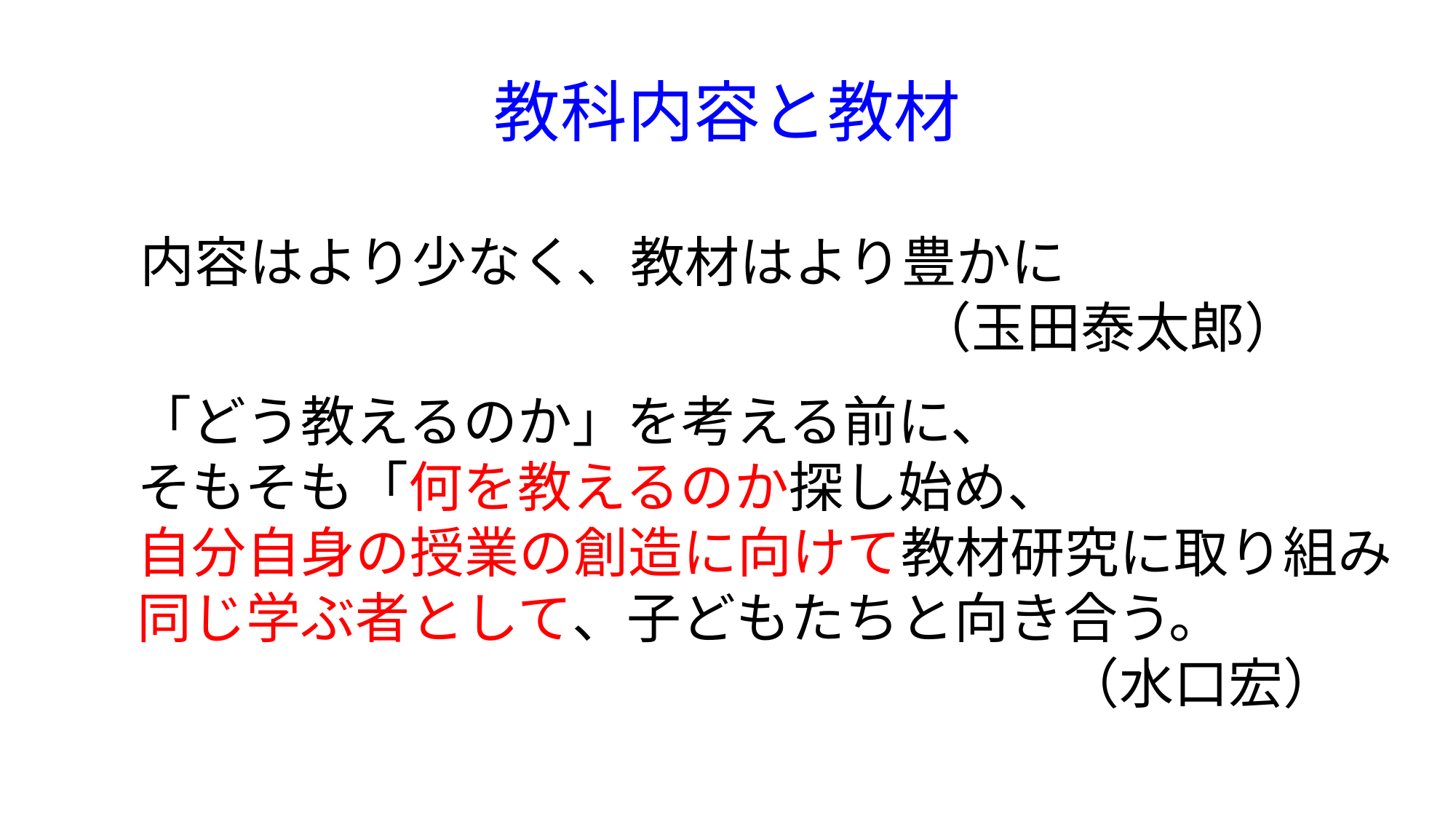

# 教科内容と教材
内容はより少なく、教材はより豊かに
（玉田泰太郎）
「どう教えるのか」を考える前に、
そもそも「何を教えるのか探し始め、
自分自身の授業の創造に向けて教材研究に取り組み
同じ学ぶ者として、子どもたちと向き合う。
　　　　　　　　　　　　　　　　　（水口宏）